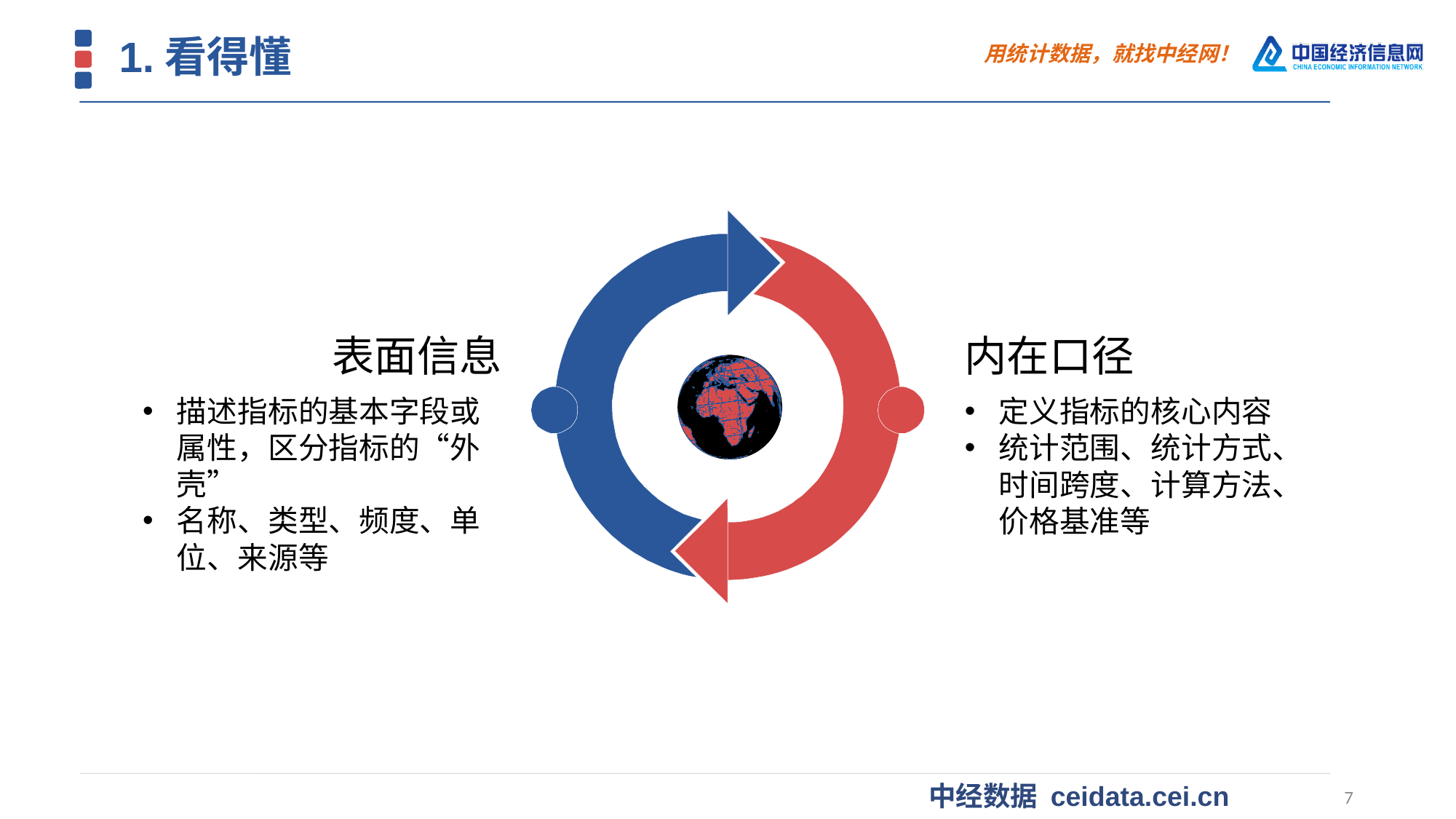

1.看得懂

表面信息
内在口径

定义指标的核心内容
统计范围、统计方式、时间跨度、计算方法、价格基准等
描述指标的基本字段或属性，区分指标的“外壳”
名称、类型、频度、单位、来源等

7